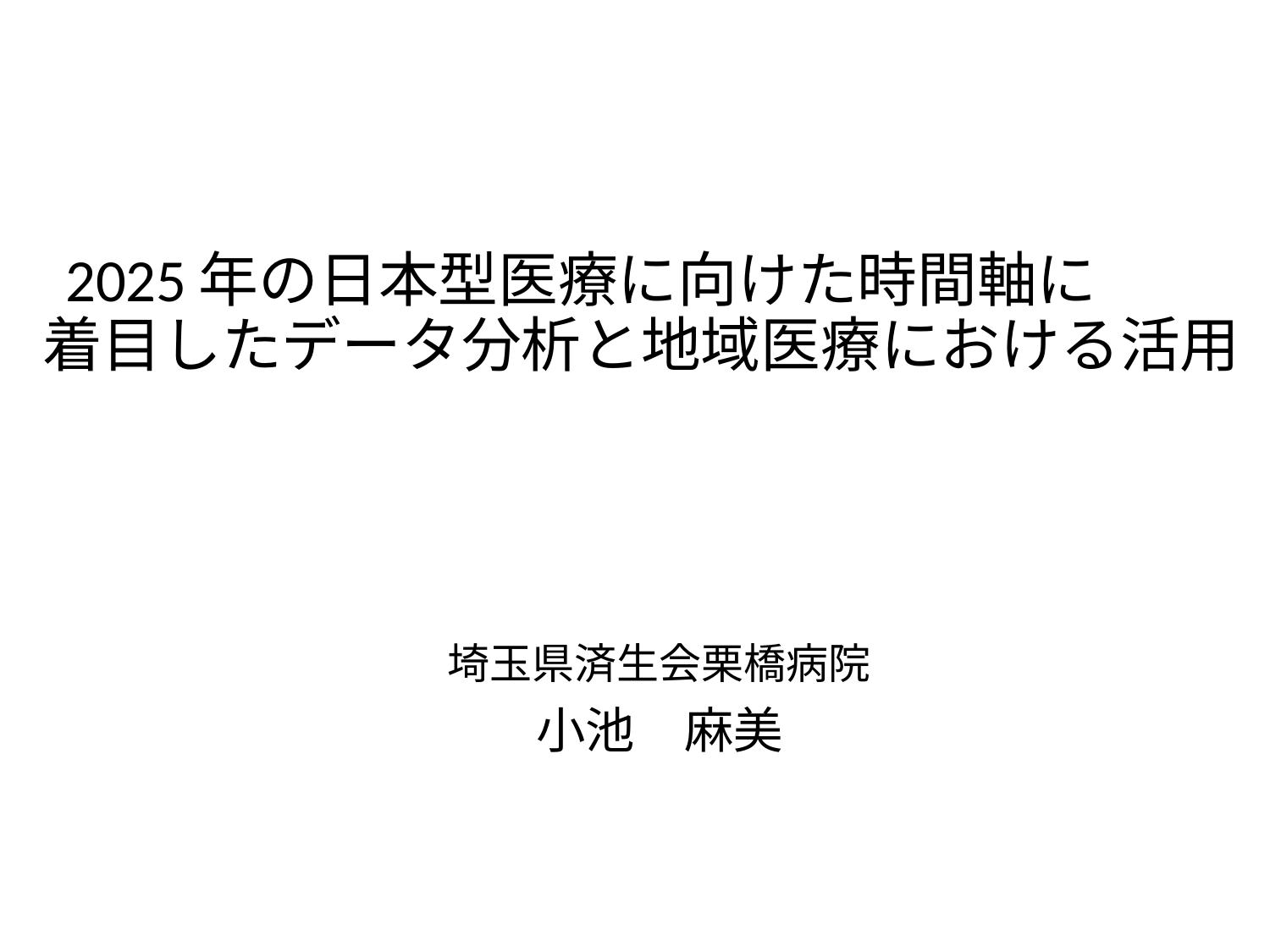

# 2025年の日本型医療に向けた時間軸に　　着目したデータ分析と地域医療における活用
埼玉県済生会栗橋病院
小池　麻美